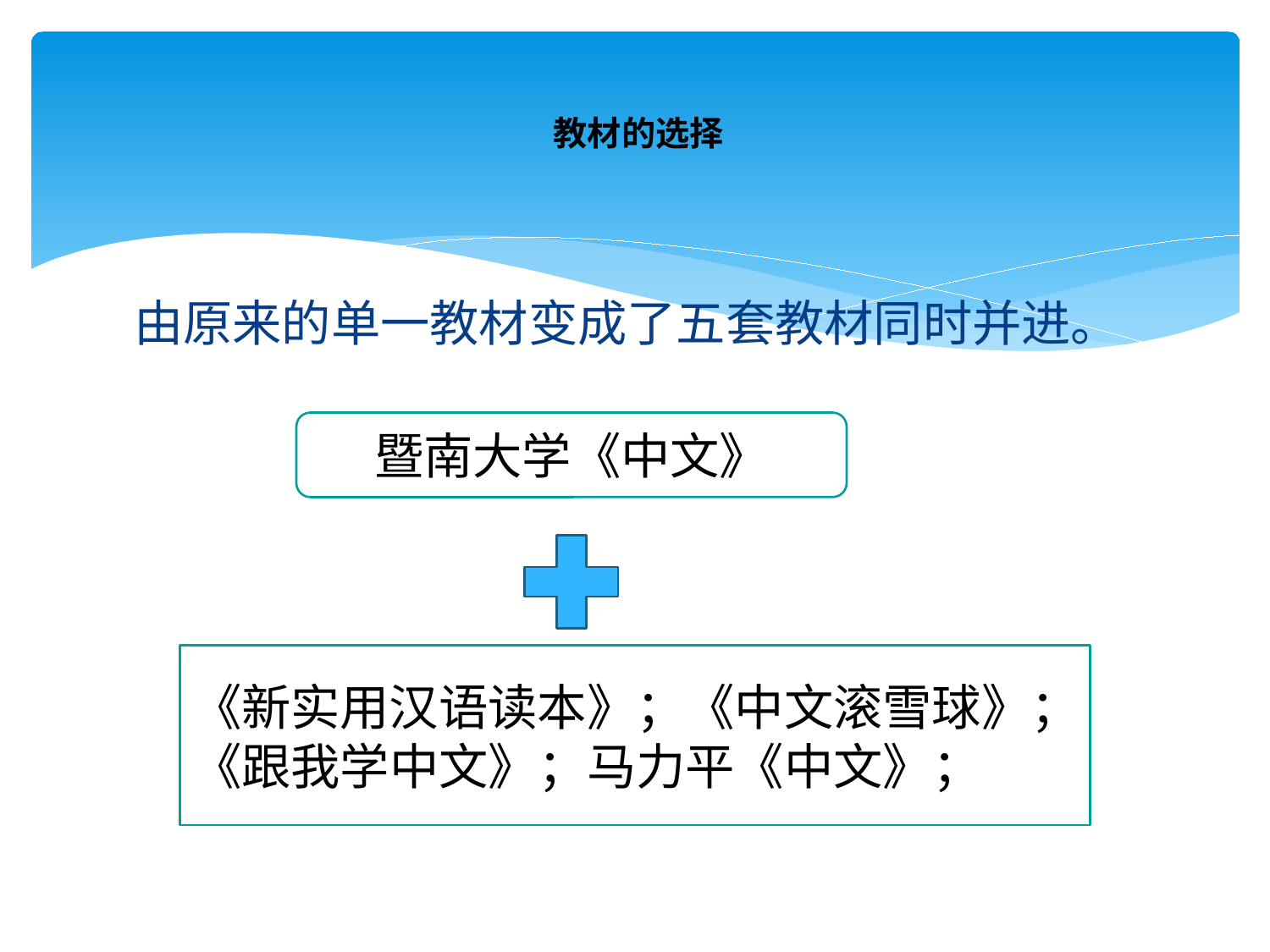

# 教材的选择
由原来的单一教材变成了五套教材同时并进。

暨南大学《中文》

《新实用汉语读本》；《中文滚雪球》；
《跟我学中文》；马力平《中文》；